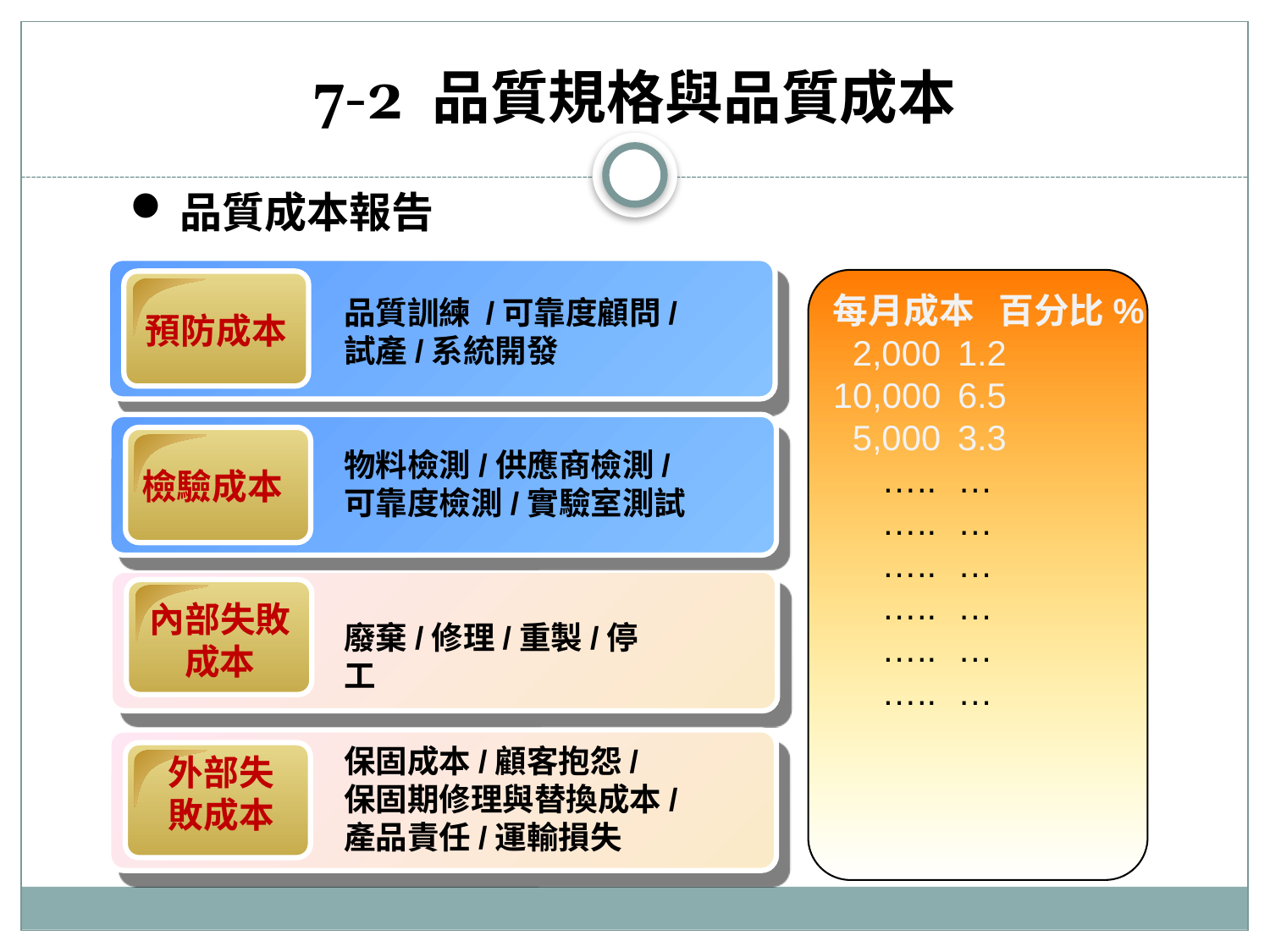

# 7-2 品質規格與品質成本
品質成本報告

預防成本
品質訓練 /可靠度顧問/
試產/系統開發

物料檢測/供應商檢測/
可靠度檢測/實驗室測試
檢驗成本

內部失敗成本
廢棄/修理/重製/停工

保固成本/顧客抱怨/
保固期修理與替換成本/
產品責任/運輸損失

外部失敗成本
每月成本   百分比%
  2,000	1.2
10,000	6.5
  5,000	3.3
     …..	…
     …..	…
     …..	…
     …..	…
     …..	…
     …..	…